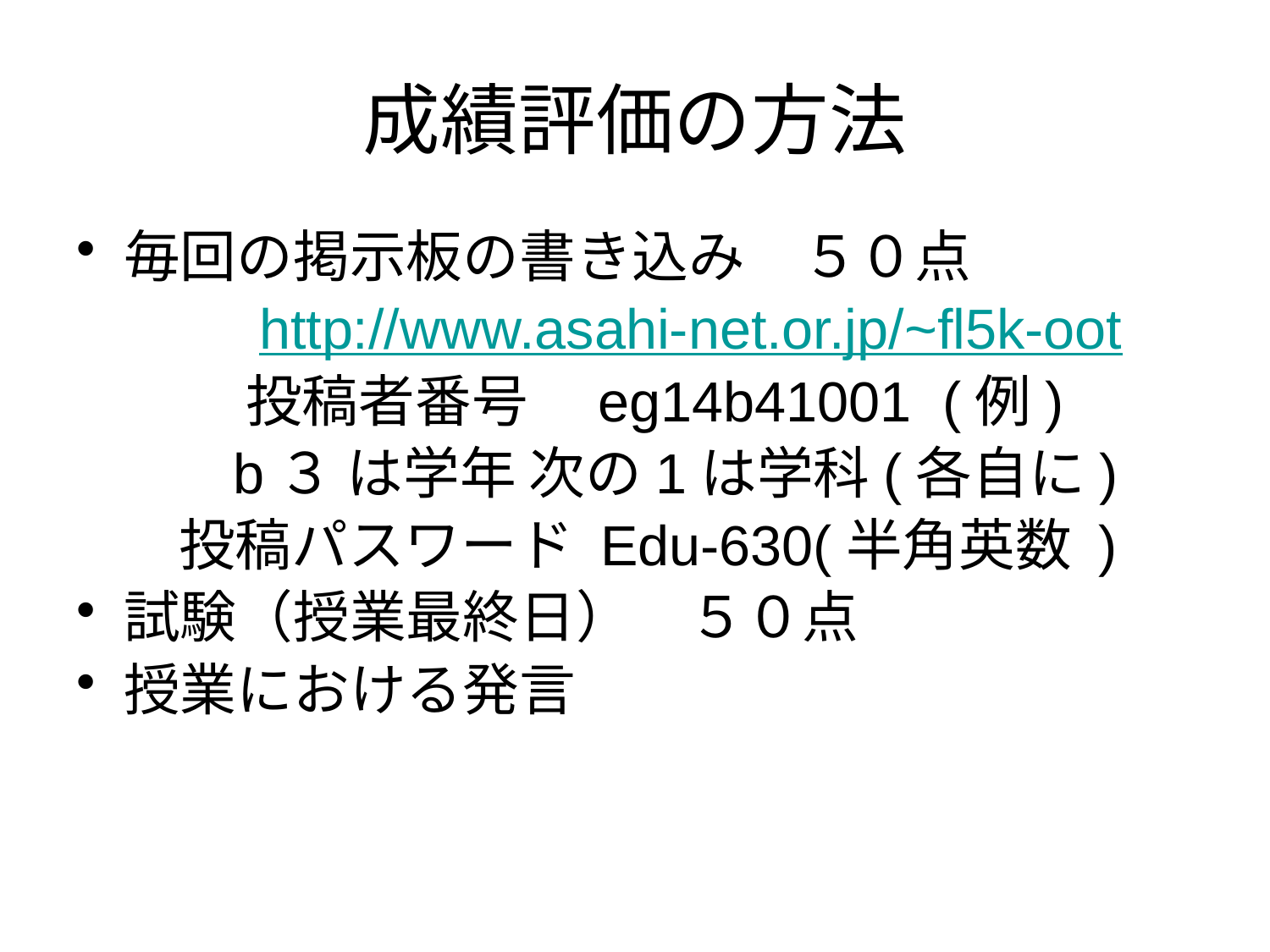

# 成績評価の方法
毎回の掲示板の書き込み　５０点
　　　http://www.asahi-net.or.jp/~fl5k-oot
　　　投稿者番号　eg14b41001  (例)
          b３ は学年 次の1は学科(各自に)
       投稿パスワード Edu-630(半角英数 )
試験（授業最終日）　５０点
授業における発言